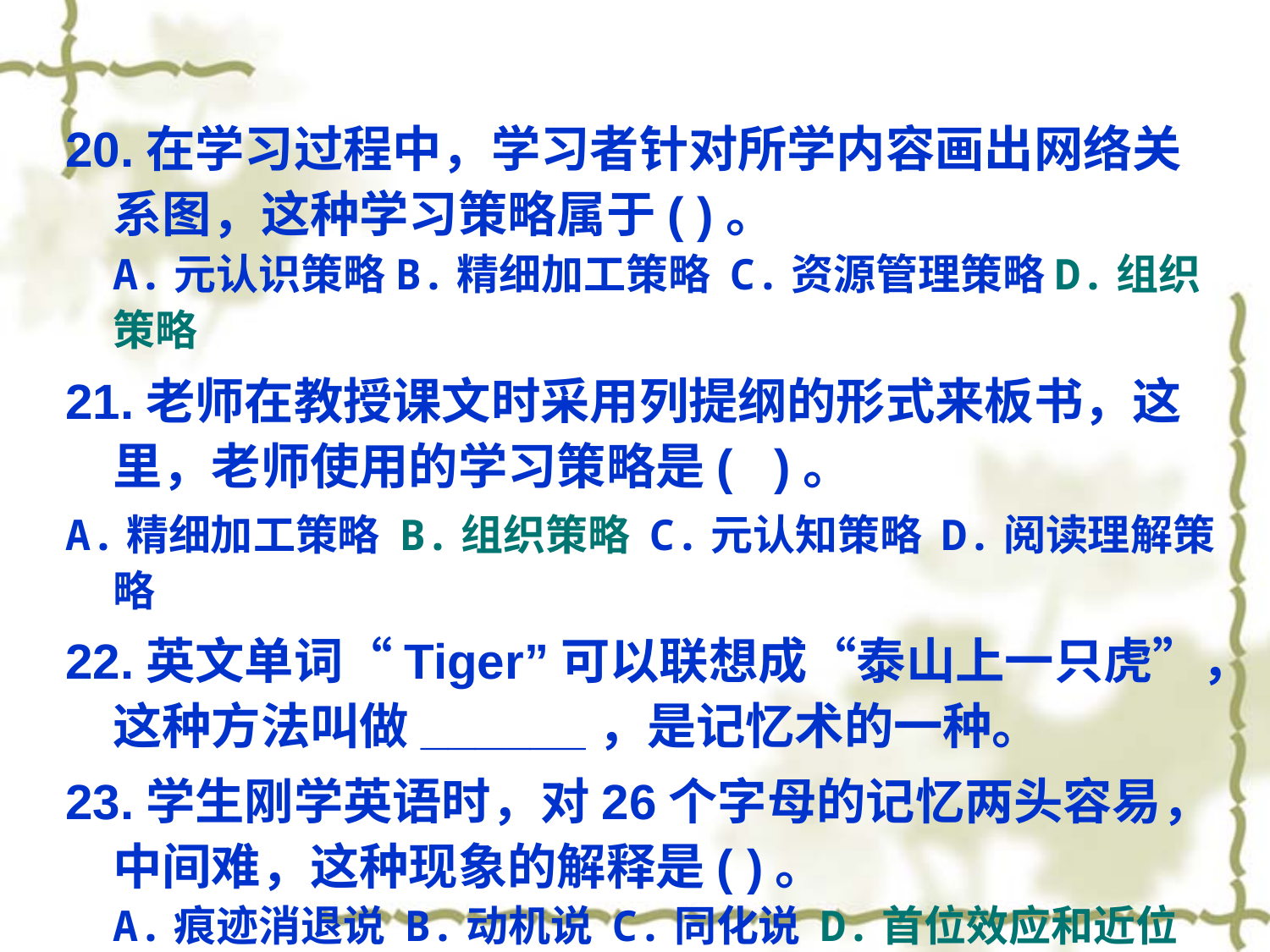

20.在学习过程中，学习者针对所学内容画出网络关系图，这种学习策略属于( )。
A.元认识策略B.精细加工策略 C.资源管理策略D.组织策略
21.老师在教授课文时采用列提纲的形式来板书，这里，老师使用的学习策略是(   )。
A.精细加工策略 B.组织策略 C.元认知策略 D.阅读理解策略
22.英文单词“Tiger”可以联想成“泰山上一只虎”，这种方法叫做______，是记忆术的一种。
23.学生刚学英语时，对26个字母的记忆两头容易，中间难，这种现象的解释是( )。 
A.痕迹消退说 B.动机说 C.同化说 D.首位效应和近位效应